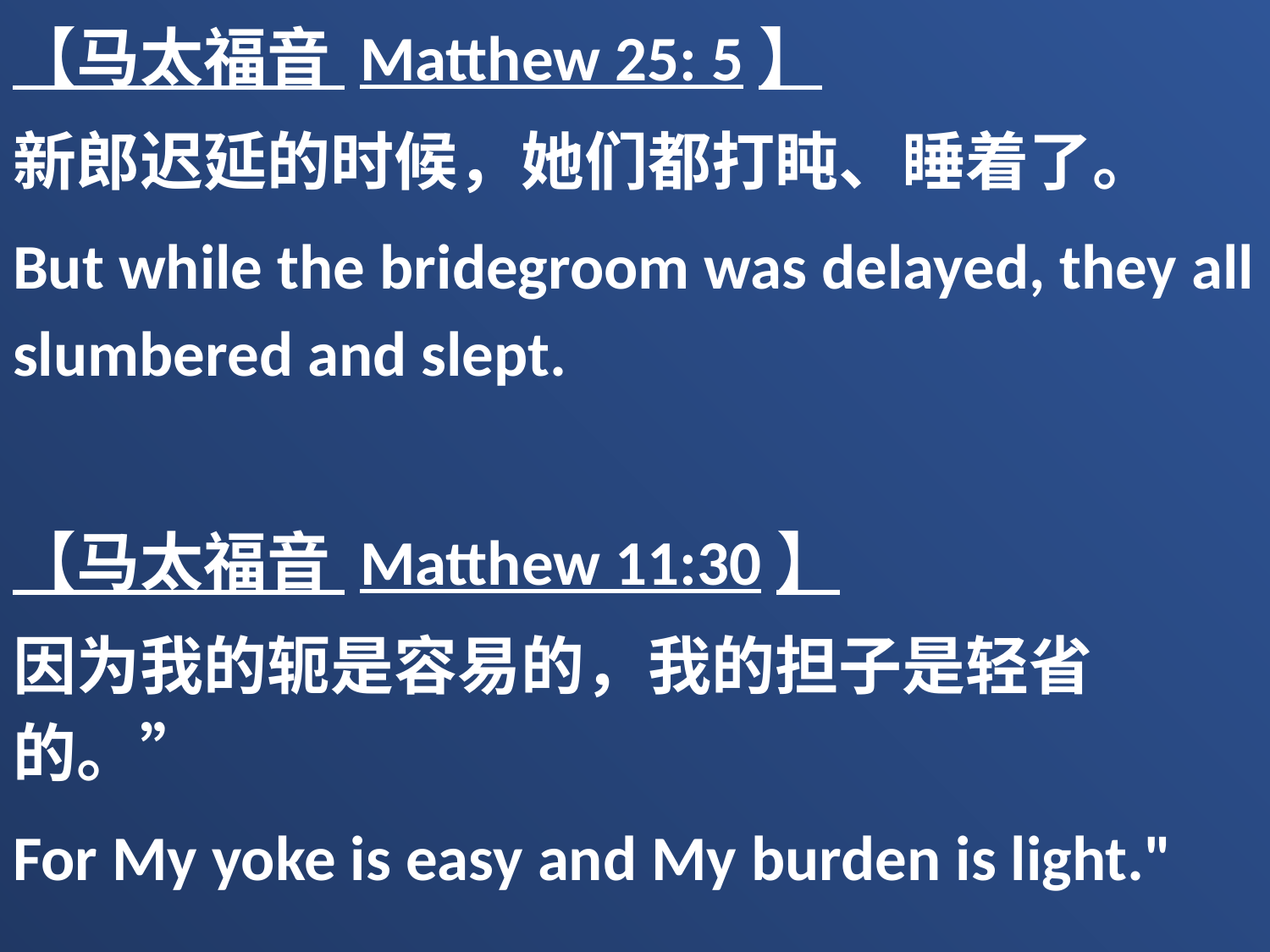

【马太福音 Matthew 25: 5】
新郎迟延的时候，她们都打盹、睡着了。
But while the bridegroom was delayed, they all slumbered and slept.

【马太福音 Matthew 11:30】
因为我的轭是容易的，我的担子是轻省的。”
For My yoke is easy and My burden is light."